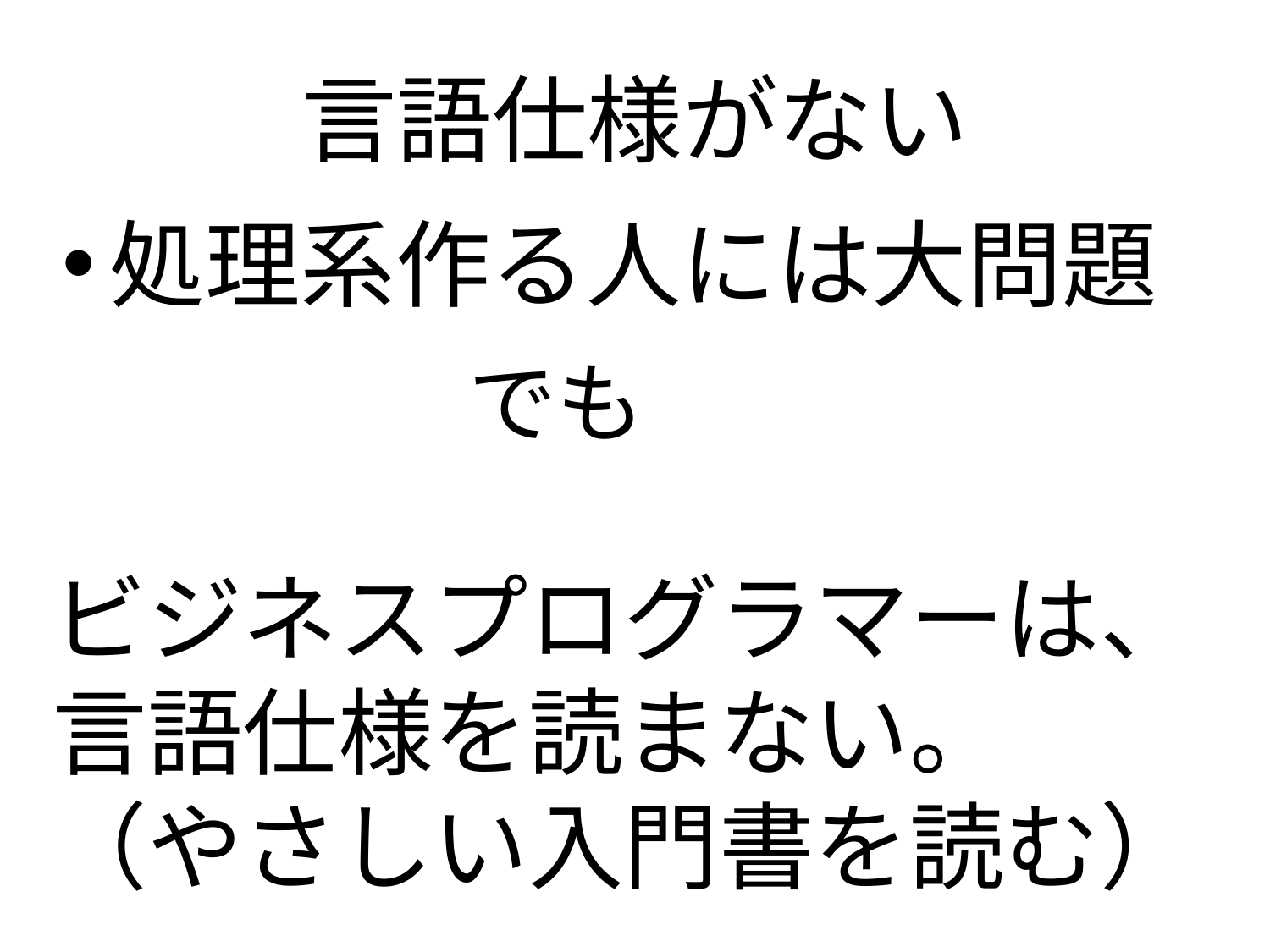

# 言語仕様がない
処理系作る人には大問題

　　　　でも

ビジネスプログラマーは、言語仕様を読まない。
（やさしい入門書を読む）